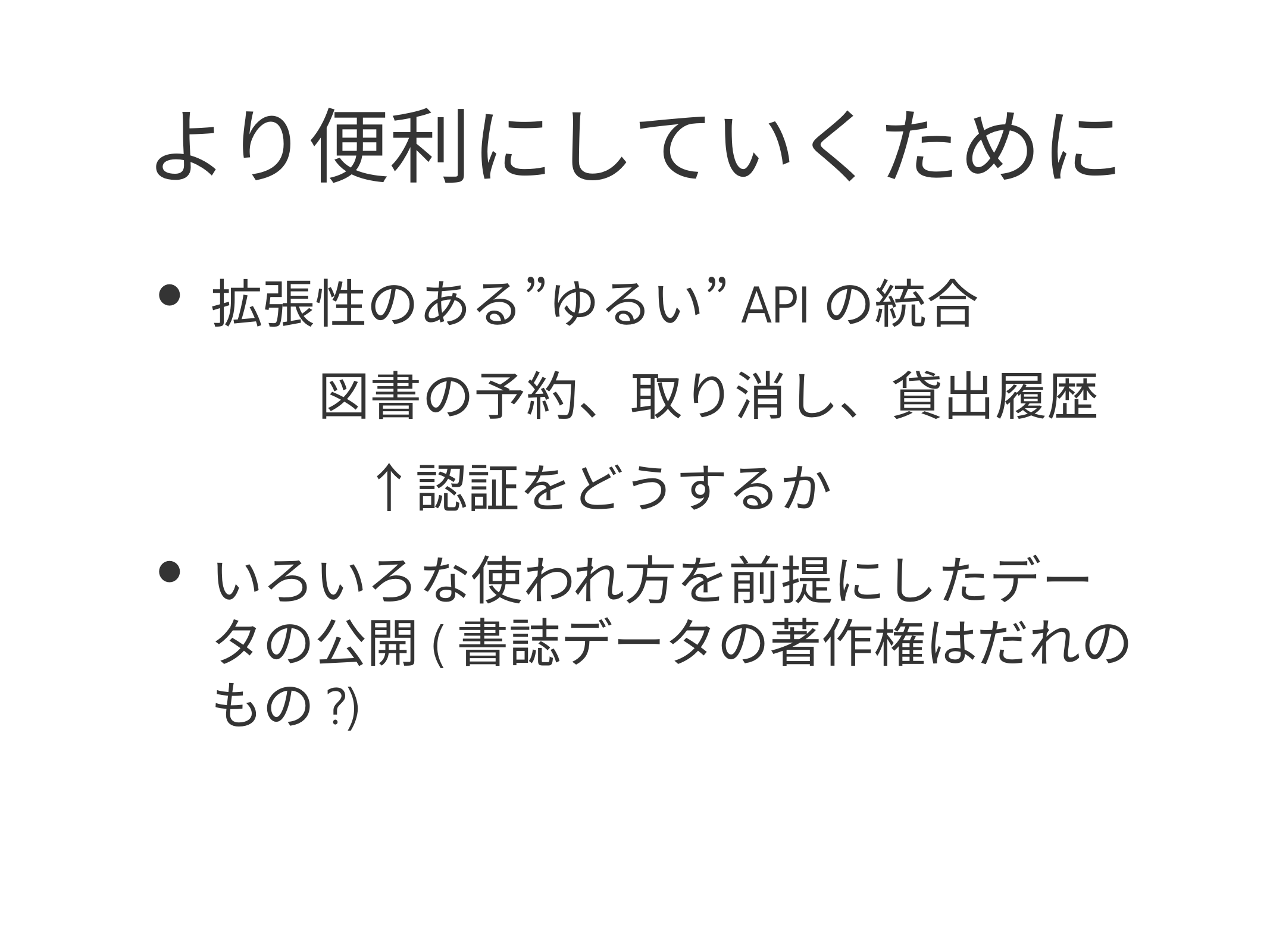

# より便利にしていくために
拡張性のある”ゆるい”APIの統合
    　　図書の予約、取り消し、貸出履歴
　　　　↑認証をどうするか
いろいろな使われ方を前提にしたデータの公開(書誌データの著作権はだれのもの?)